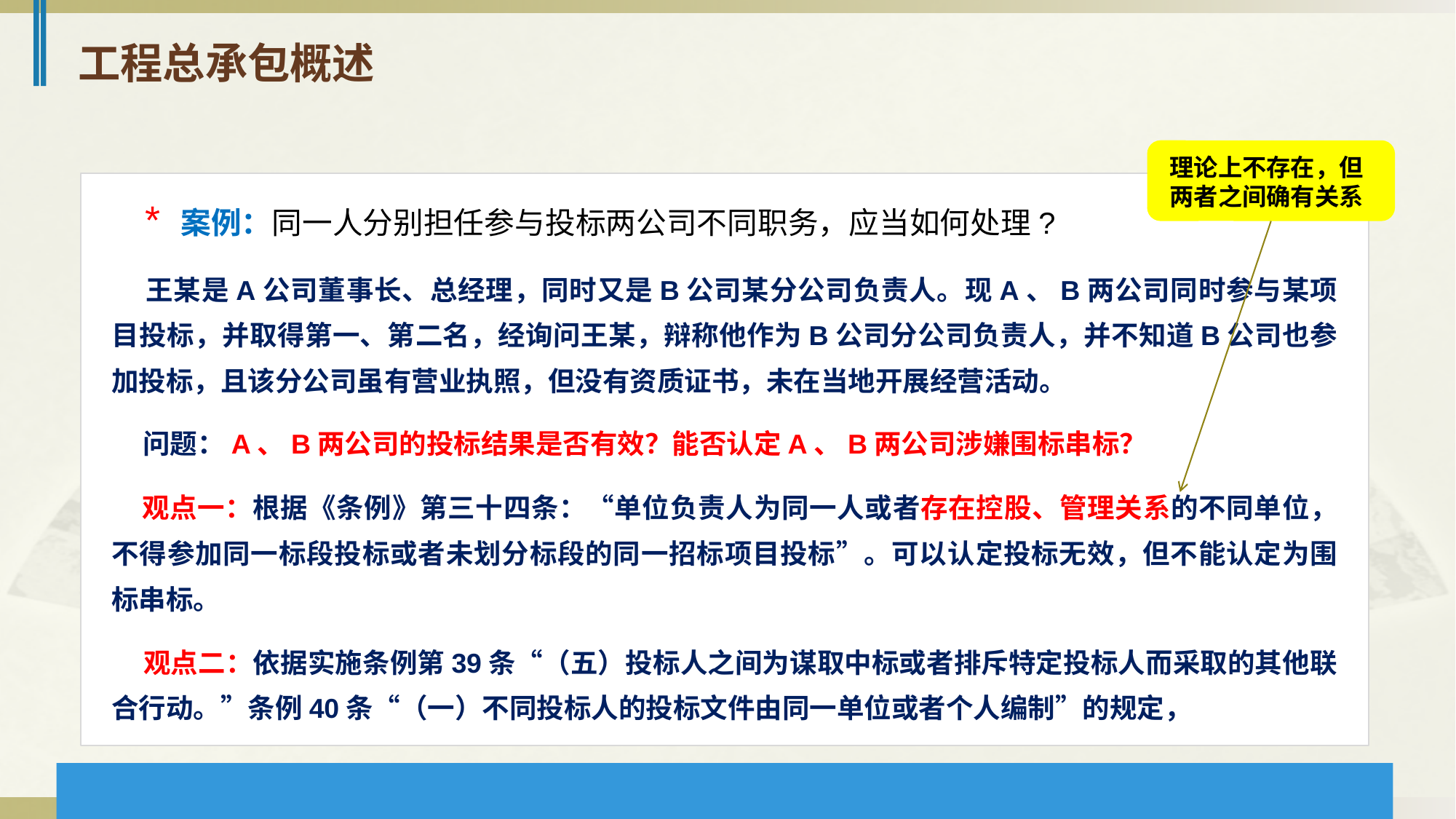

工程总承包概述

理论上不存在，但
两者之间确有关系

    * 案例：同一人分别担任参与投标两公司不同职务，应当如何处理?
    王某是A公司董事长、总经理，同时又是B公司某分公司负责人。现A、B两公司同时参与某项目投标，并取得第一、第二名，经询问王某，辩称他作为B公司分公司负责人，并不知道B公司也参加投标，且该分公司虽有营业执照，但没有资质证书，未在当地开展经营活动。
    问题：A、B两公司的投标结果是否有效？能否认定A、B两公司涉嫌围标串标？
   观点一：根据《条例》第三十四条：“单位负责人为同一人或者存在控股、管理关系的不同单位，不得参加同一标段投标或者未划分标段的同一招标项目投标”。可以认定投标无效，但不能认定为围标串标。
    观点二：依据实施条例第39条“（五）投标人之间为谋取中标或者排斥特定投标人而采取的其他联合行动。”条例40条“（一）不同投标人的投标文件由同一单位或者个人编制”的规定，